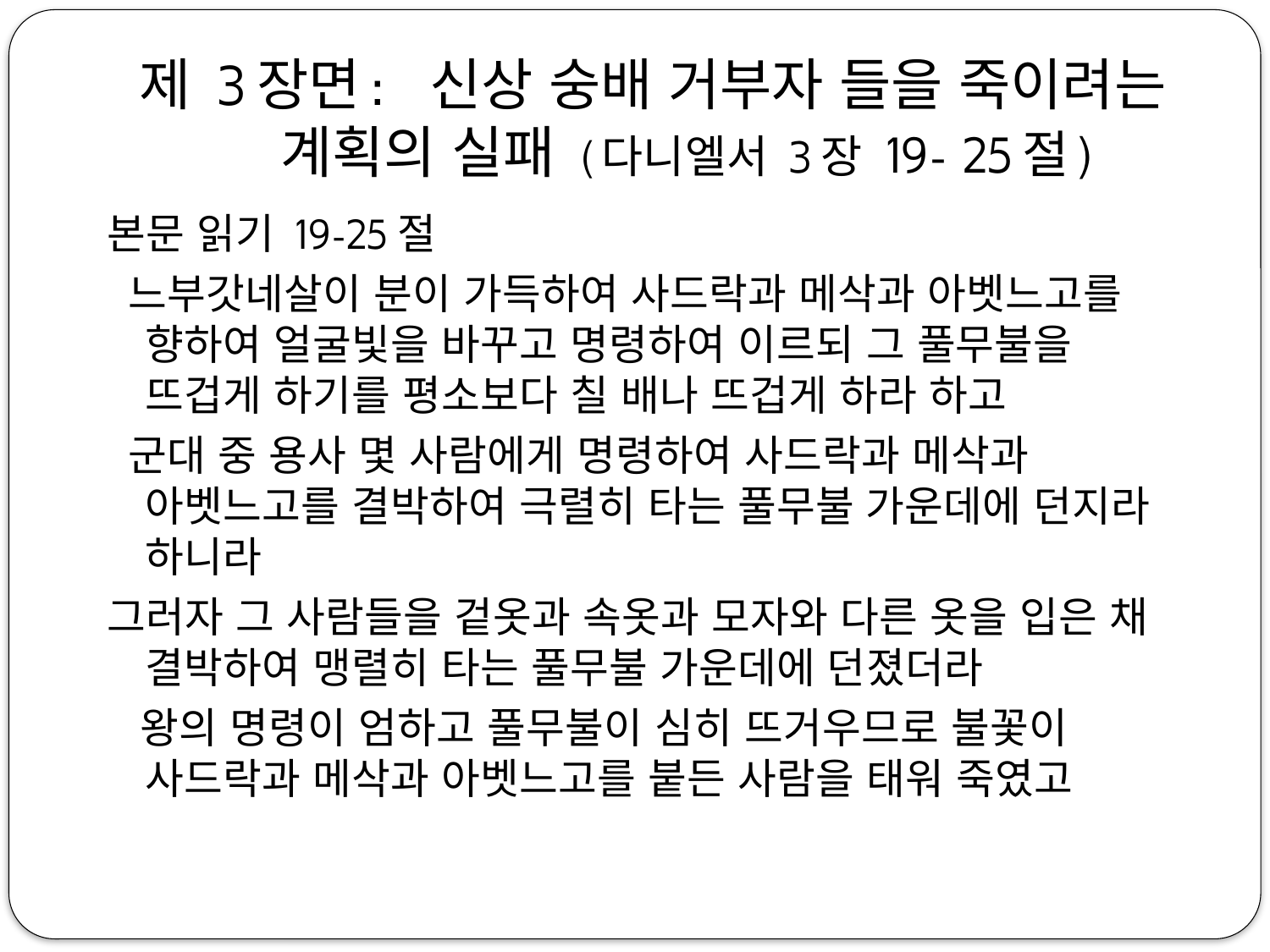

# 제 3장면:  신상 숭배 거부자 들을 죽이려는 계획의 실패 (다니엘서 3장 19- 25절)
본문 읽기 19-25절
 느부갓네살이 분이 가득하여 사드락과 메삭과 아벳느고를 향하여 얼굴빛을 바꾸고 명령하여 이르되 그 풀무불을 뜨겁게 하기를 평소보다 칠 배나 뜨겁게 하라 하고
 군대 중 용사 몇 사람에게 명령하여 사드락과 메삭과 아벳느고를 결박하여 극렬히 타는 풀무불 가운데에 던지라 하니라
그러자 그 사람들을 겉옷과 속옷과 모자와 다른 옷을 입은 채 결박하여 맹렬히 타는 풀무불 가운데에 던졌더라
  왕의 명령이 엄하고 풀무불이 심히 뜨거우므로 불꽃이 사드락과 메삭과 아벳느고를 붙든 사람을 태워 죽였고